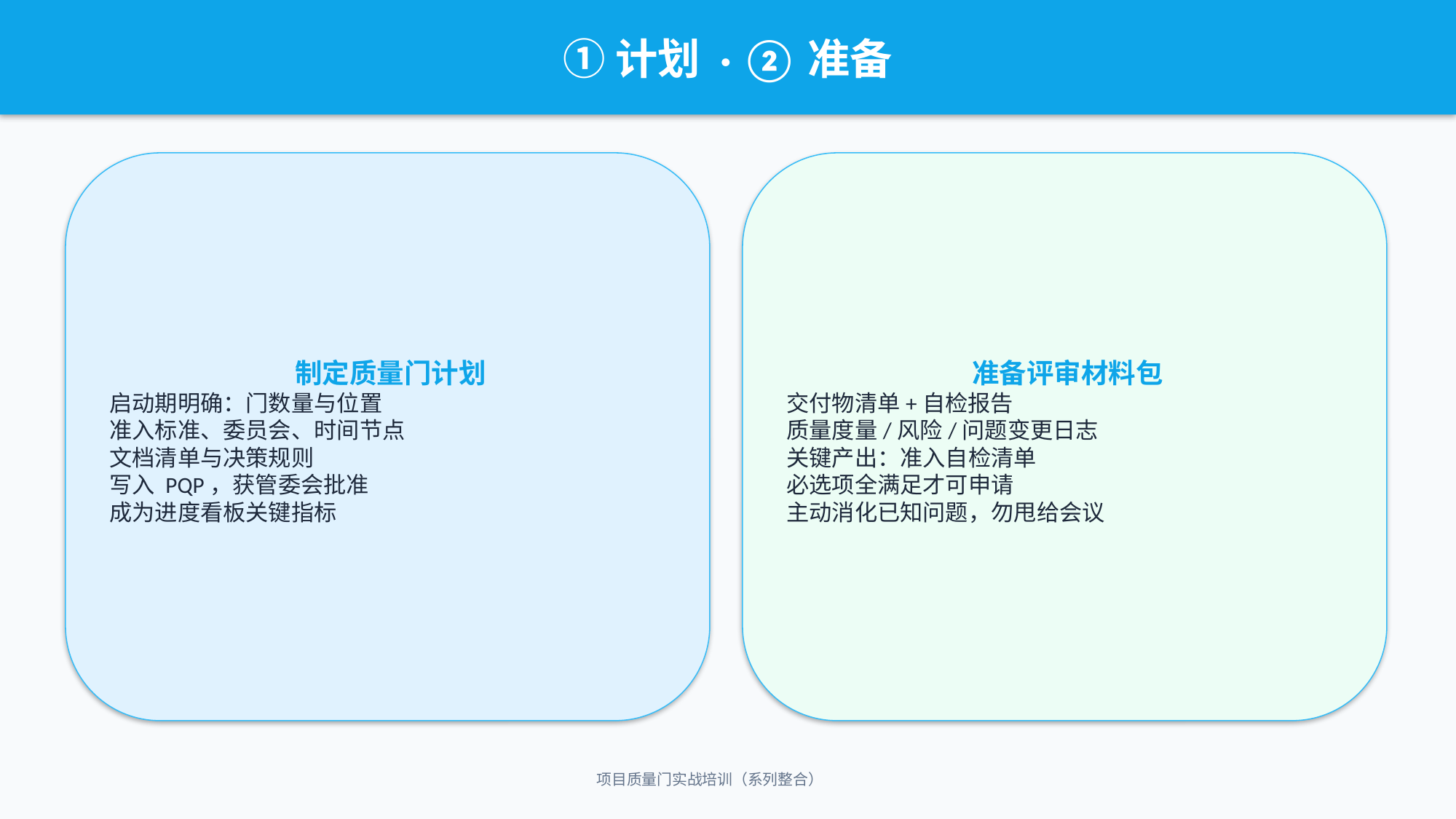

①计划 · ②准备
制定质量门计划
启动期明确：门数量与位置
准入标准、委员会、时间节点
文档清单与决策规则
写入 PQP，获管委会批准
成为进度看板关键指标
准备评审材料包
交付物清单+自检报告
质量度量/风险/问题变更日志
关键产出：准入自检清单
必选项全满足才可申请
主动消化已知问题，勿甩给会议
项目质量门实战培训（系列整合）